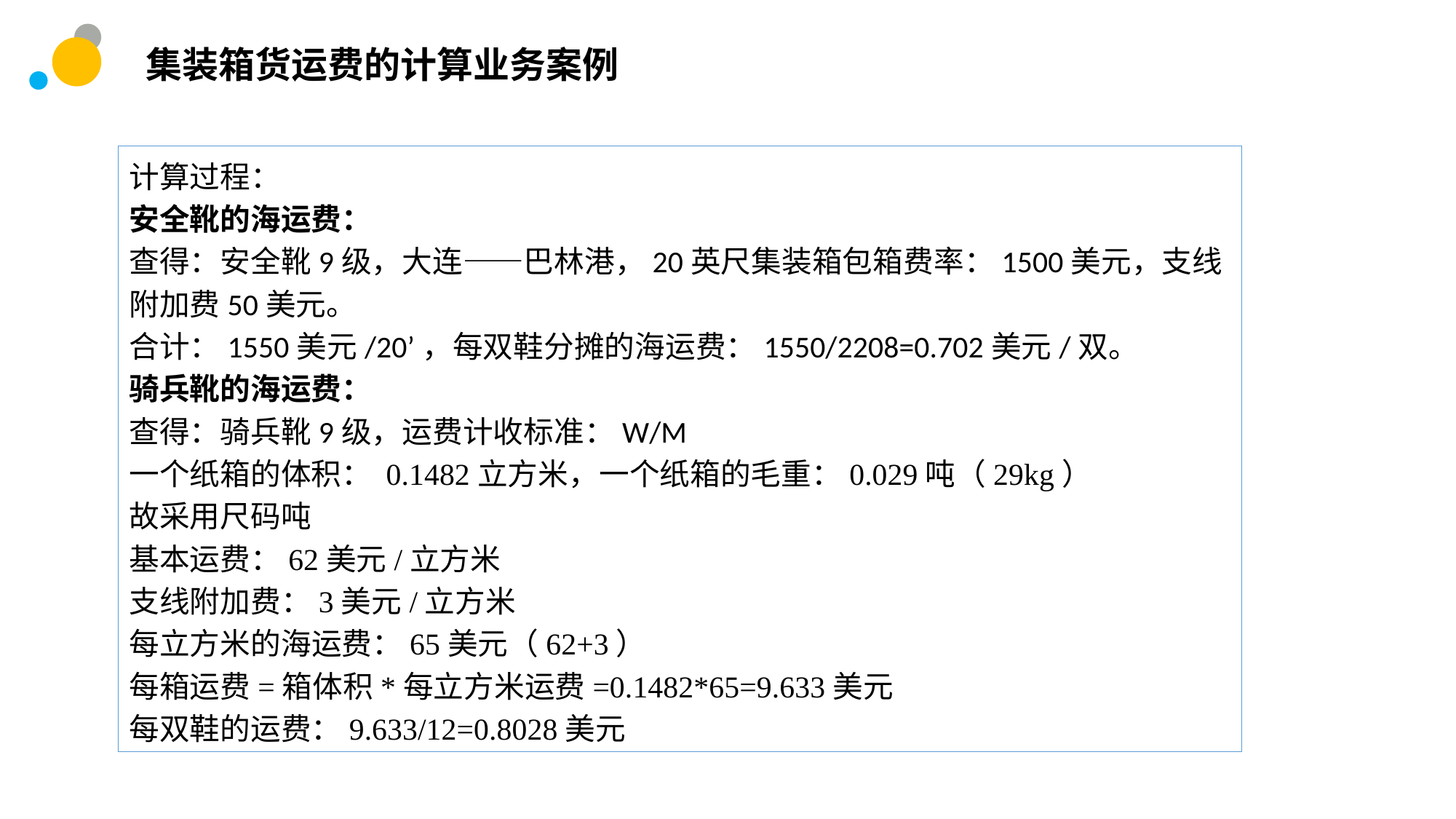

集装箱货运费的计算业务案例
计算过程：
安全靴的海运费：
查得：安全靴9级，大连——巴林港，20英尺集装箱包箱费率：1500美元，支线附加费50美元。
合计：1550美元/20’，每双鞋分摊的海运费：1550/2208=0.702美元/双。
骑兵靴的海运费：
查得：骑兵靴9级，运费计收标准：W/M
一个纸箱的体积： 0.1482立方米，一个纸箱的毛重：0.029吨（29kg）
故采用尺码吨
基本运费：62美元/立方米
支线附加费：3美元/立方米
每立方米的海运费：65美元（62+3）
每箱运费=箱体积*每立方米运费=0.1482*65=9.633美元
每双鞋的运费：9.633/12=0.8028美元